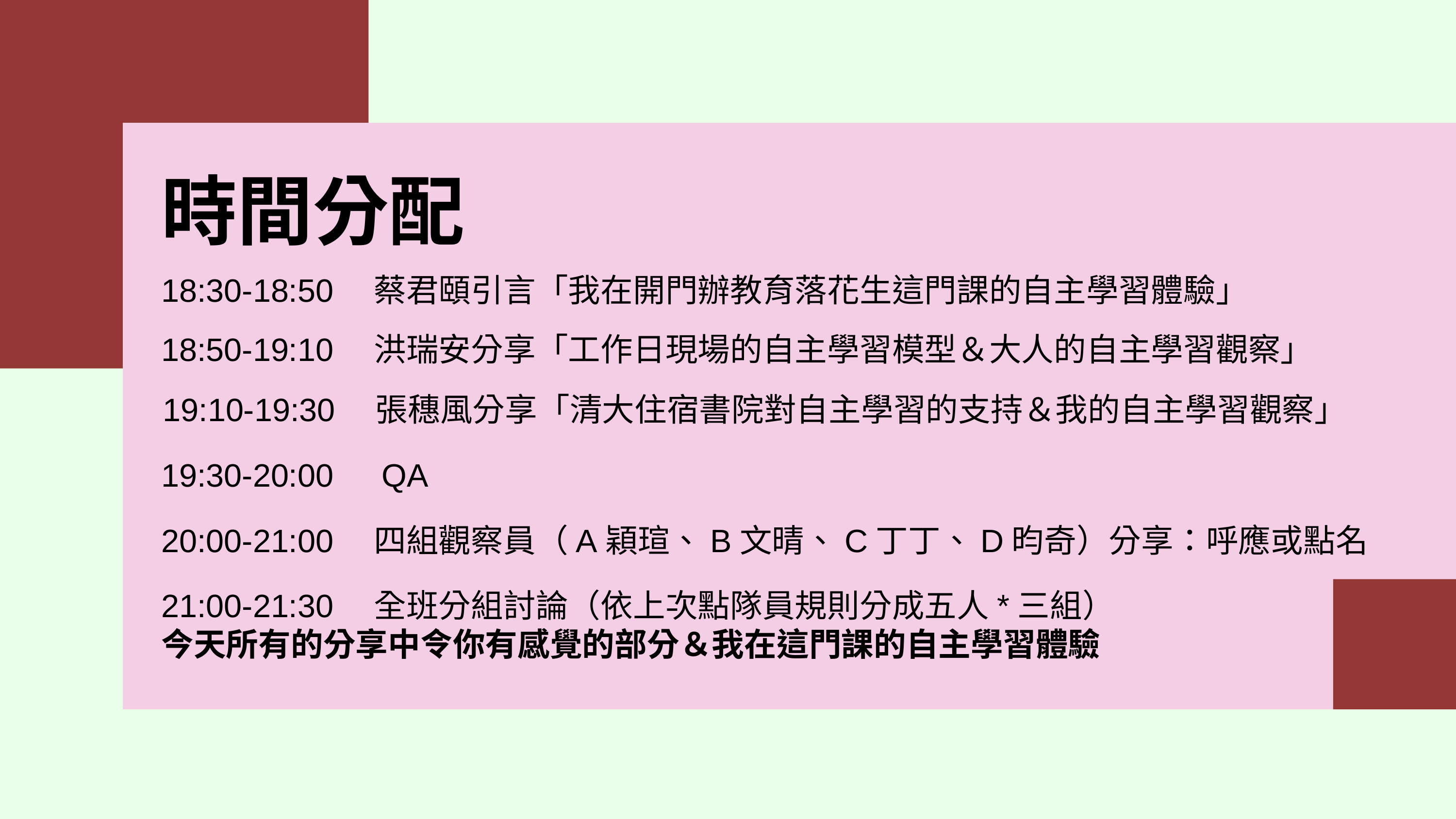

時間分配

18:30-18:50　蔡君頤引言「我在開門辦教育落花生這門課的自主學習體驗」
18:50-19:10　洪瑞安分享「工作日現場的自主學習模型＆大人的自主學習觀察」
19:10-19:30　張穗風分享「清大住宿書院對自主學習的支持＆我的自主學習觀察」
19:30-20:00　QA
20:00-21:00　四組觀察員（A穎瑄、B文晴、C丁丁、D昀奇）分享：呼應或點名
21:00-21:30　全班分組討論（依上次點隊員規則分成五人*三組）
今天所有的分享中令你有感覺的部分＆我在這門課的自主學習體驗